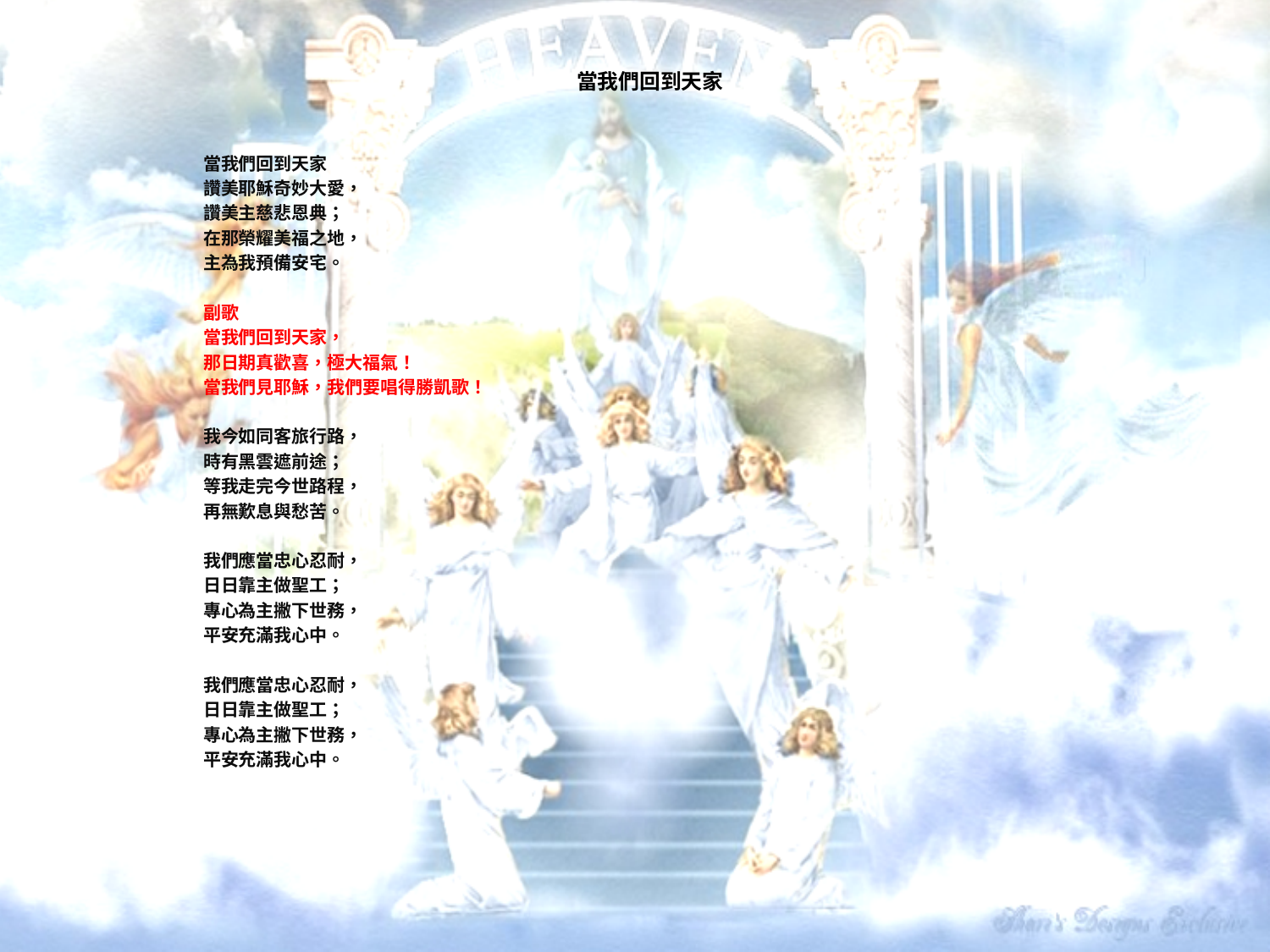

# 當我們回到天家
當我們回到天家
讚美耶穌奇妙大愛，
讚美主慈悲恩典；
在那榮耀美福之地，
主為我預備安宅。

副歌
當我們回到天家，
那日期真歡喜，極大福氣！
當我們見耶穌，我們要唱得勝凱歌！

我今如同客旅行路，
時有黑雲遮前途；
等我走完今世路程，
再無歎息與愁苦。

我們應當忠心忍耐，
日日靠主做聖工；
專心為主撇下世務，
平安充滿我心中。

我們應當忠心忍耐，
日日靠主做聖工；
專心為主撇下世務，
平安充滿我心中。